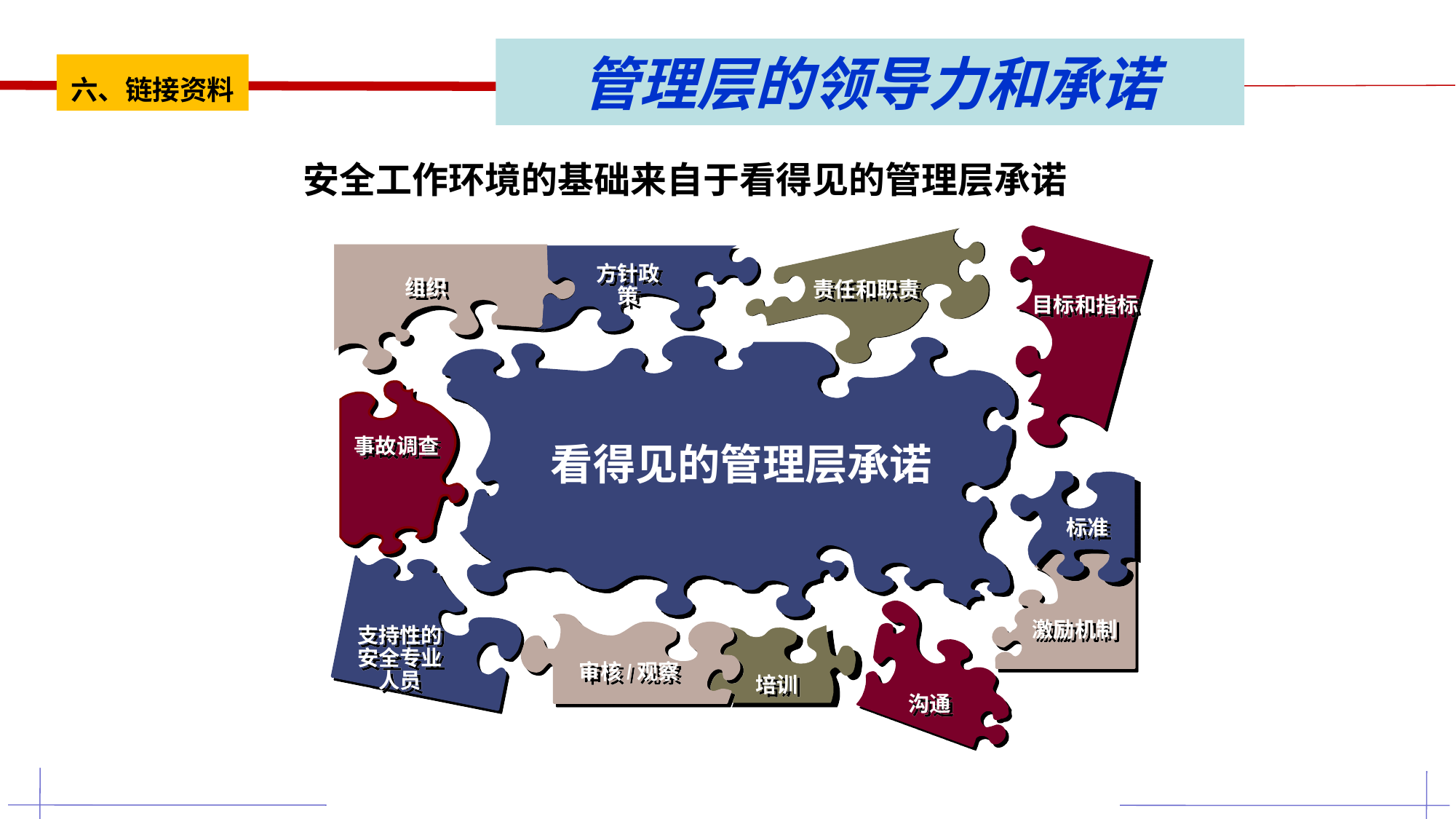

管理层的领导力和承诺
六、链接资料
安全工作环境的基础来自于看得见的管理层承诺

方针政策
组织
责任和职责
目标和指标

事故调查
看得见的管理层承诺

标准

激励机制

支持性的安全专业人员

审核/观察
培训
沟通